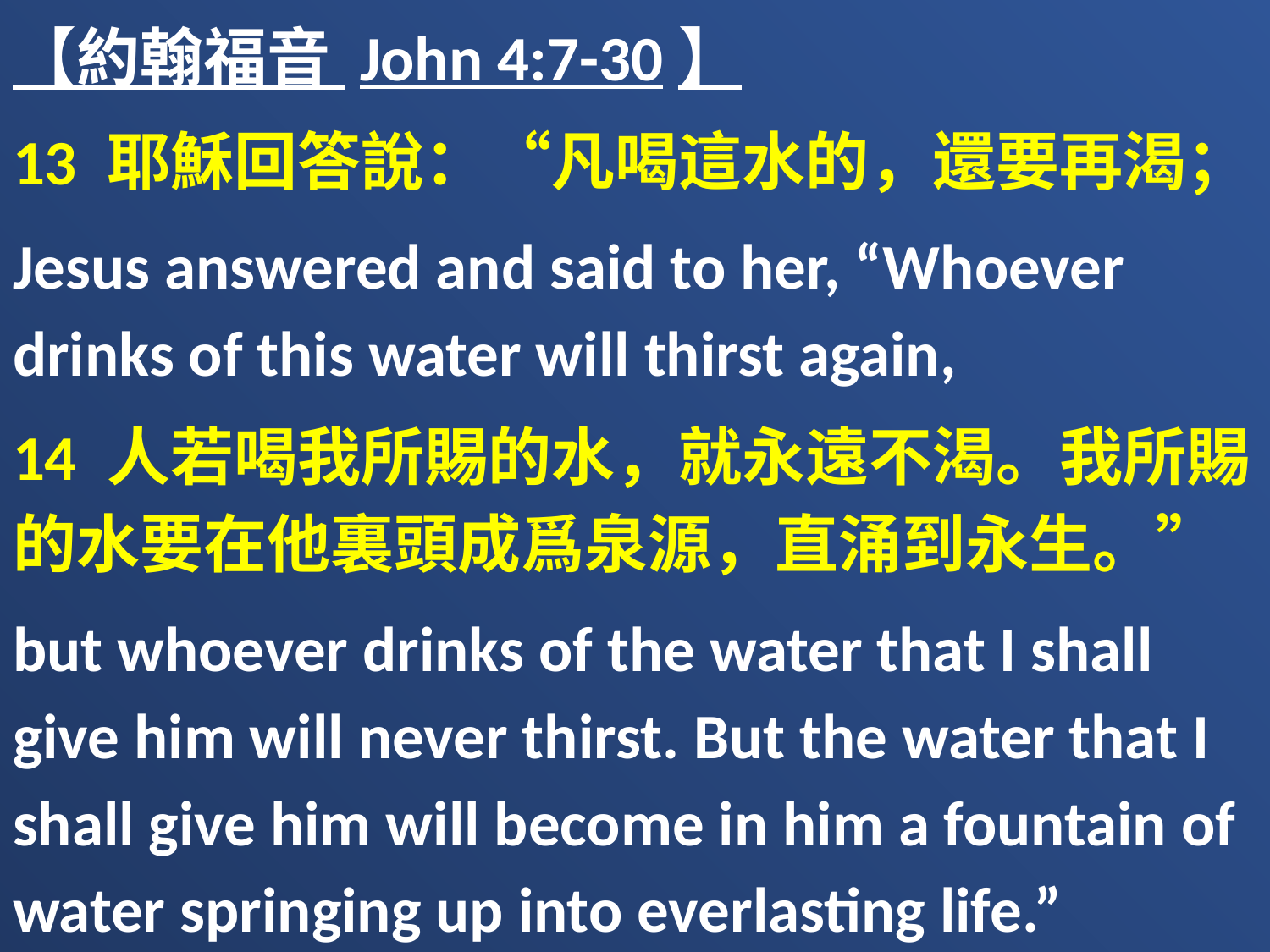

【約翰福音 John 4:7-30】
13 耶穌回答說：“凡喝這水的，還要再渴；
Jesus answered and said to her, “Whoever drinks of this water will thirst again,
14 人若喝我所賜的水，就永遠不渴。我所賜的水要在他裏頭成爲泉源，直涌到永生。”
but whoever drinks of the water that I shall give him will never thirst. But the water that I shall give him will become in him a fountain of water springing up into everlasting life.”